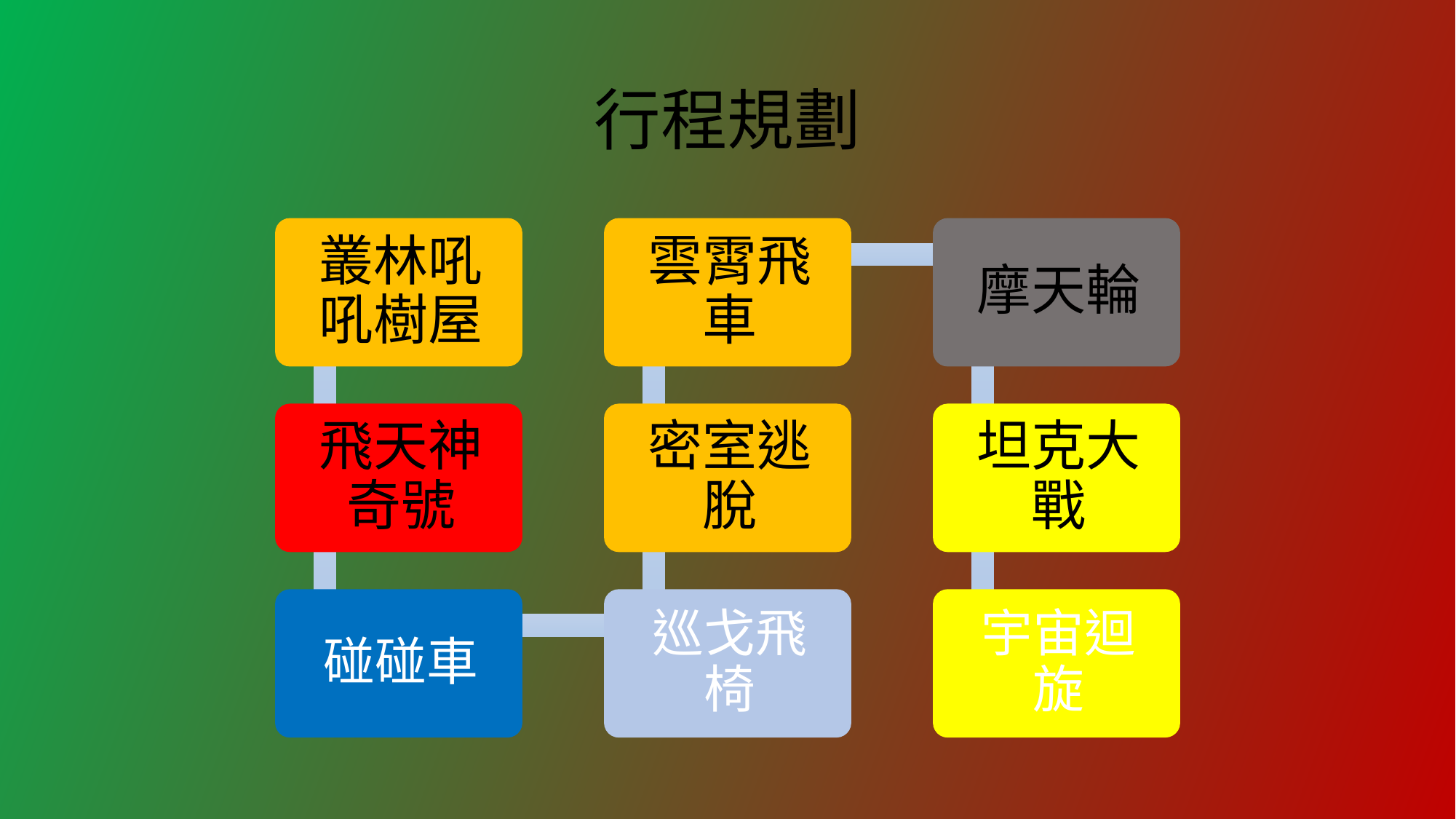

# 行程規劃
叢林吼吼樹屋
飛天神奇號
碰碰車
巡戈飛椅
密室逃脫
雲霄飛車
摩天輪
坦克大戰
宇宙迴旋